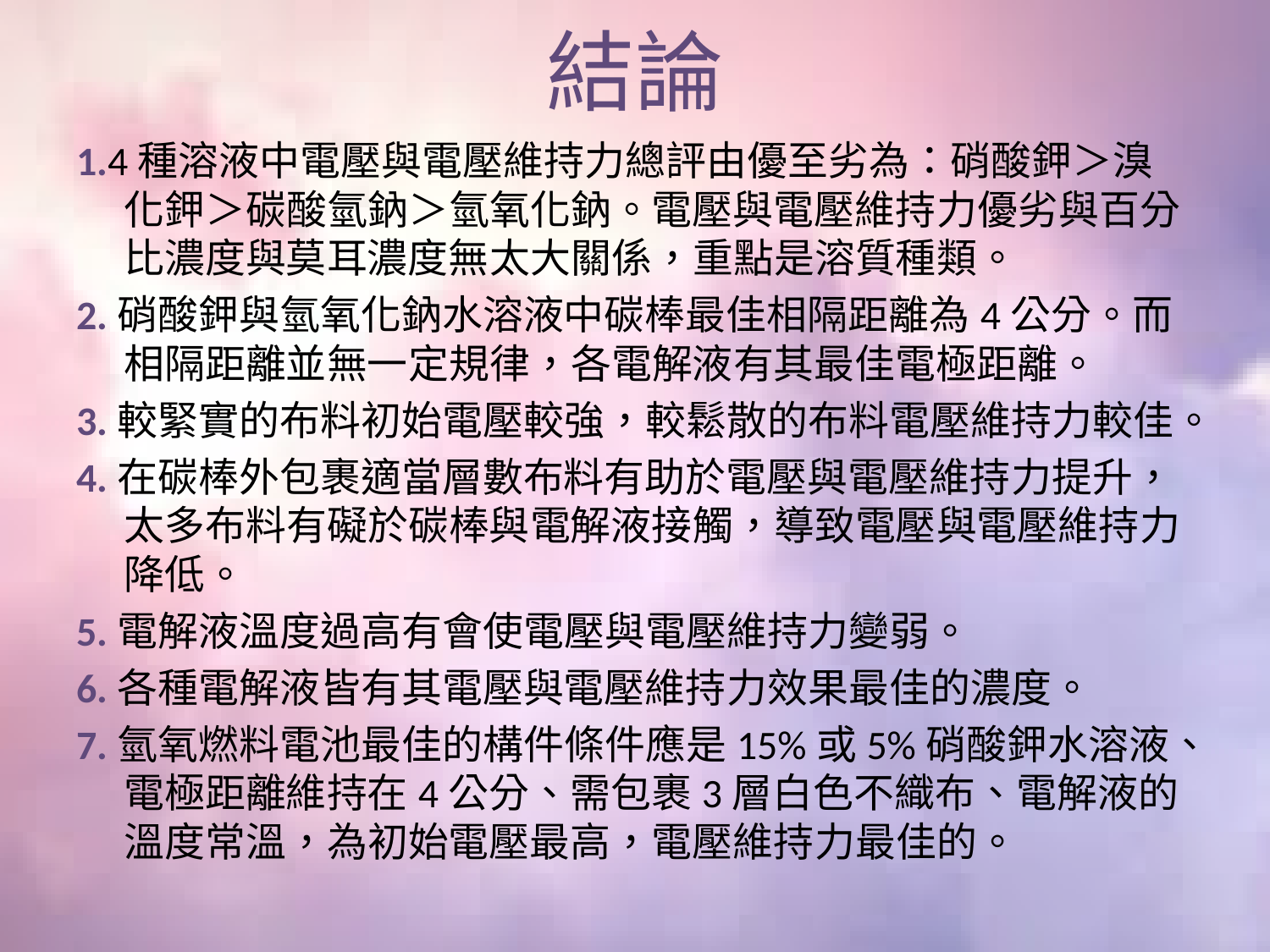

# 結論
1.4種溶液中電壓與電壓維持力總評由優至劣為：硝酸鉀＞溴化鉀＞碳酸氫鈉＞氫氧化鈉。電壓與電壓維持力優劣與百分比濃度與莫耳濃度無太大關係，重點是溶質種類。
2.硝酸鉀與氫氧化鈉水溶液中碳棒最佳相隔距離為4公分。而相隔距離並無一定規律，各電解液有其最佳電極距離。
3.較緊實的布料初始電壓較強，較鬆散的布料電壓維持力較佳。
4.在碳棒外包裹適當層數布料有助於電壓與電壓維持力提升，太多布料有礙於碳棒與電解液接觸，導致電壓與電壓維持力降低。
5.電解液溫度過高有會使電壓與電壓維持力變弱。
6.各種電解液皆有其電壓與電壓維持力效果最佳的濃度。
7.氫氧燃料電池最佳的構件條件應是15%或5%硝酸鉀水溶液、電極距離維持在4公分、需包裹3層白色不織布、電解液的溫度常溫，為初始電壓最高，電壓維持力最佳的。